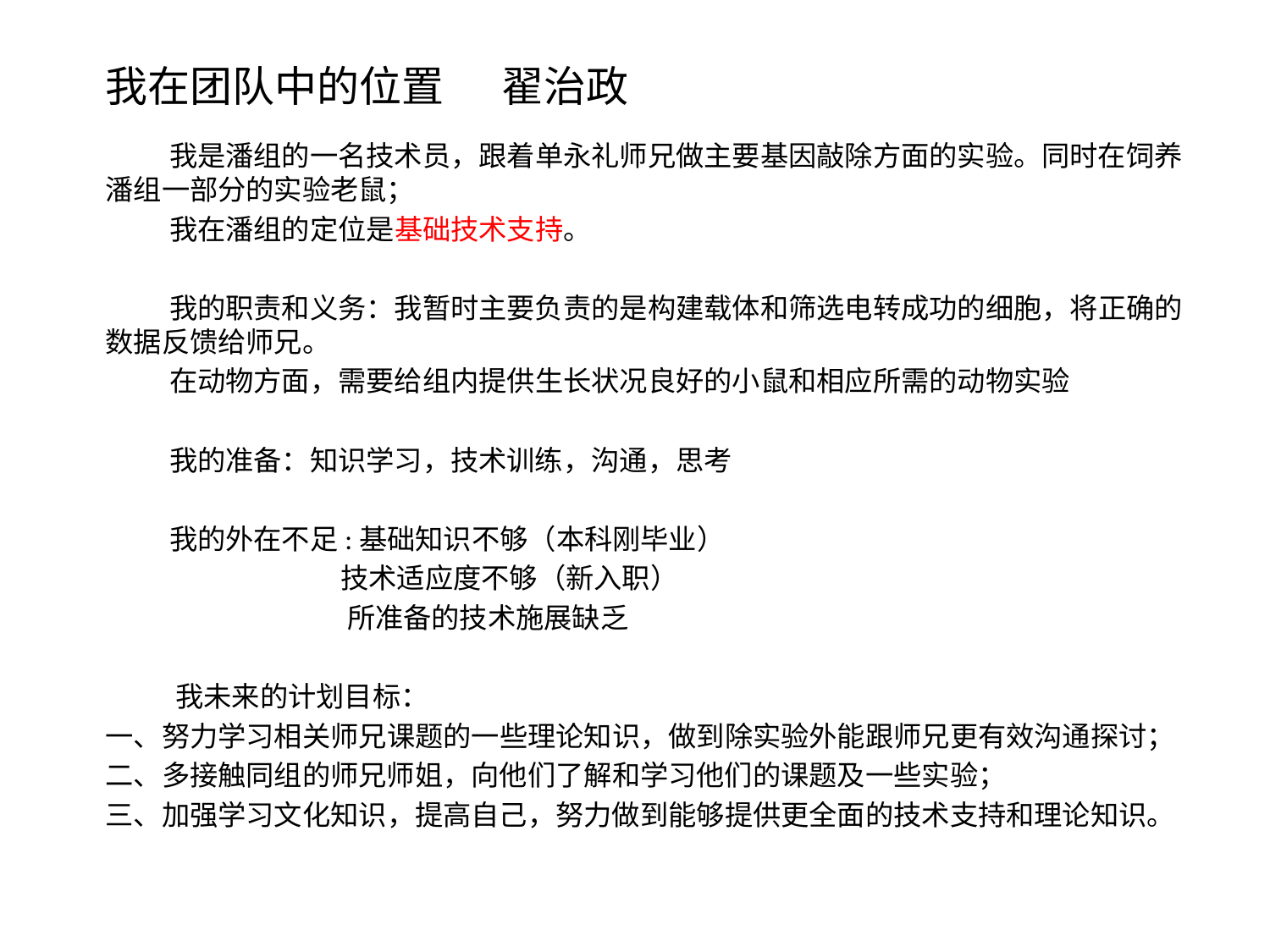

# 我在团队中的位置      翟治政
         我是潘组的一名技术员，跟着单永礼师兄做主要基因敲除方面的实验。同时在饲养潘组一部分的实验老鼠；
         我在潘组的定位是基础技术支持。

         我的职责和义务：我暂时主要负责的是构建载体和筛选电转成功的细胞，将正确的数据反馈给师兄。
         在动物方面，需要给组内提供生长状况良好的小鼠和相应所需的动物实验

         我的准备：知识学习，技术训练，沟通，思考

         我的外在不足:基础知识不够（本科刚毕业）
                                    技术适应度不够（新入职）
                                     所准备的技术施展缺乏

          我未来的计划目标：
一、努力学习相关师兄课题的一些理论知识，做到除实验外能跟师兄更有效沟通探讨；
二、多接触同组的师兄师姐，向他们了解和学习他们的课题及一些实验；
三、加强学习文化知识，提高自己，努力做到能够提供更全面的技术支持和理论知识。